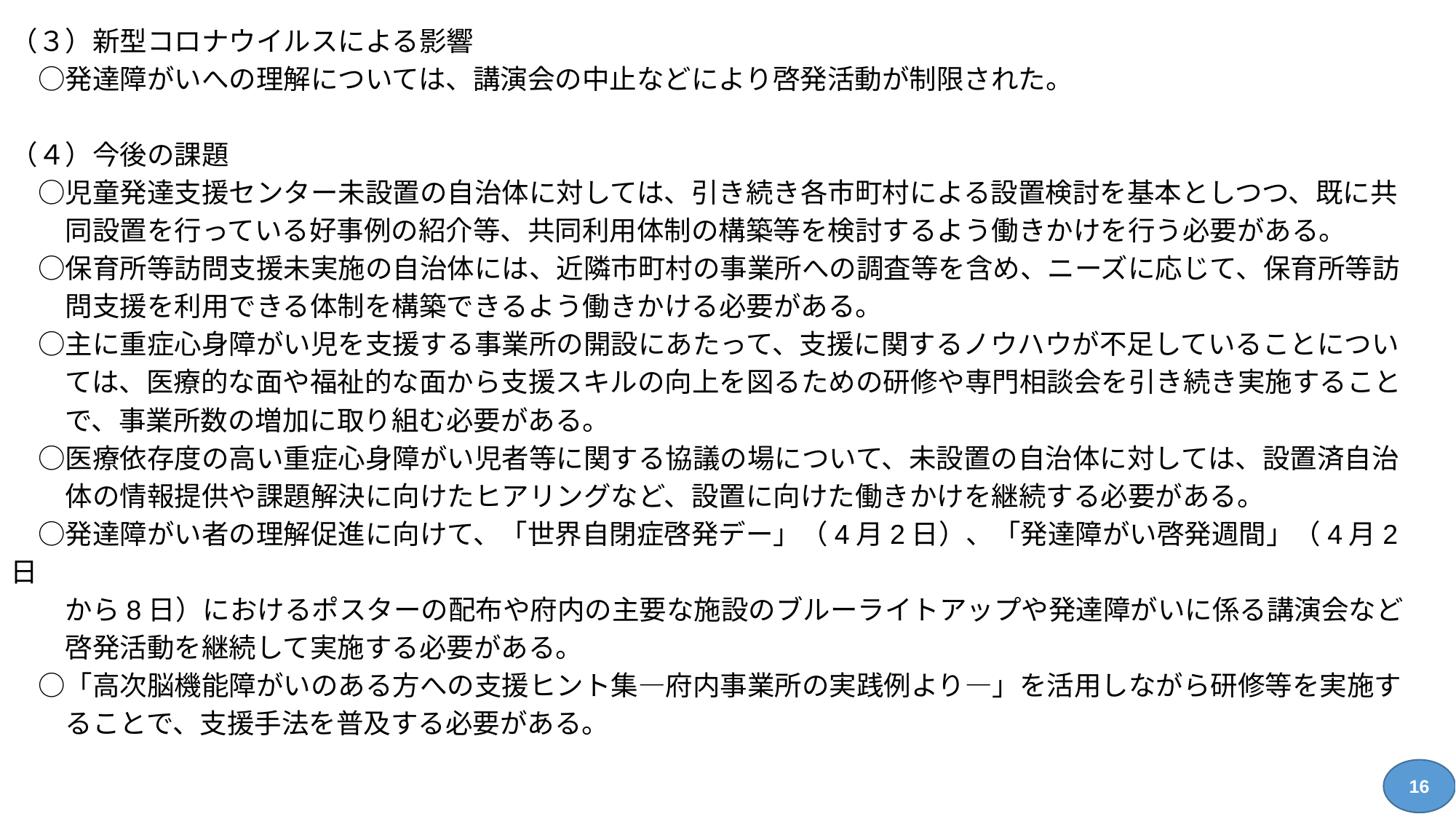

（３）新型コロナウイルスによる影響
　○発達障がいへの理解については、講演会の中止などにより啓発活動が制限された。

（４）今後の課題
　○児童発達支援センター未設置の自治体に対しては、引き続き各市町村による設置検討を基本としつつ、既に共
　　同設置を行っている好事例の紹介等、共同利用体制の構築等を検討するよう働きかけを行う必要がある。
　○保育所等訪問支援未実施の自治体には、近隣市町村の事業所への調査等を含め、ニーズに応じて、保育所等訪
　　問支援を利用できる体制を構築できるよう働きかける必要がある。
　○主に重症心身障がい児を支援する事業所の開設にあたって、支援に関するノウハウが不足していることについ
　　ては、医療的な面や福祉的な面から支援スキルの向上を図るための研修や専門相談会を引き続き実施すること
　　で、事業所数の増加に取り組む必要がある。
　○医療依存度の高い重症心身障がい児者等に関する協議の場について、未設置の自治体に対しては、設置済自治
　　体の情報提供や課題解決に向けたヒアリングなど、設置に向けた働きかけを継続する必要がある。
　○発達障がい者の理解促進に向けて、「世界自閉症啓発デー」（4月2日）、「発達障がい啓発週間」（4月2日
　　から8日）におけるポスターの配布や府内の主要な施設のブルーライトアップや発達障がいに係る講演会など
　　啓発活動を継続して実施する必要がある。
　○「高次脳機能障がいのある方への支援ヒント集―府内事業所の実践例より―」を活用しながら研修等を実施す
　　ることで、支援手法を普及する必要がある。
16